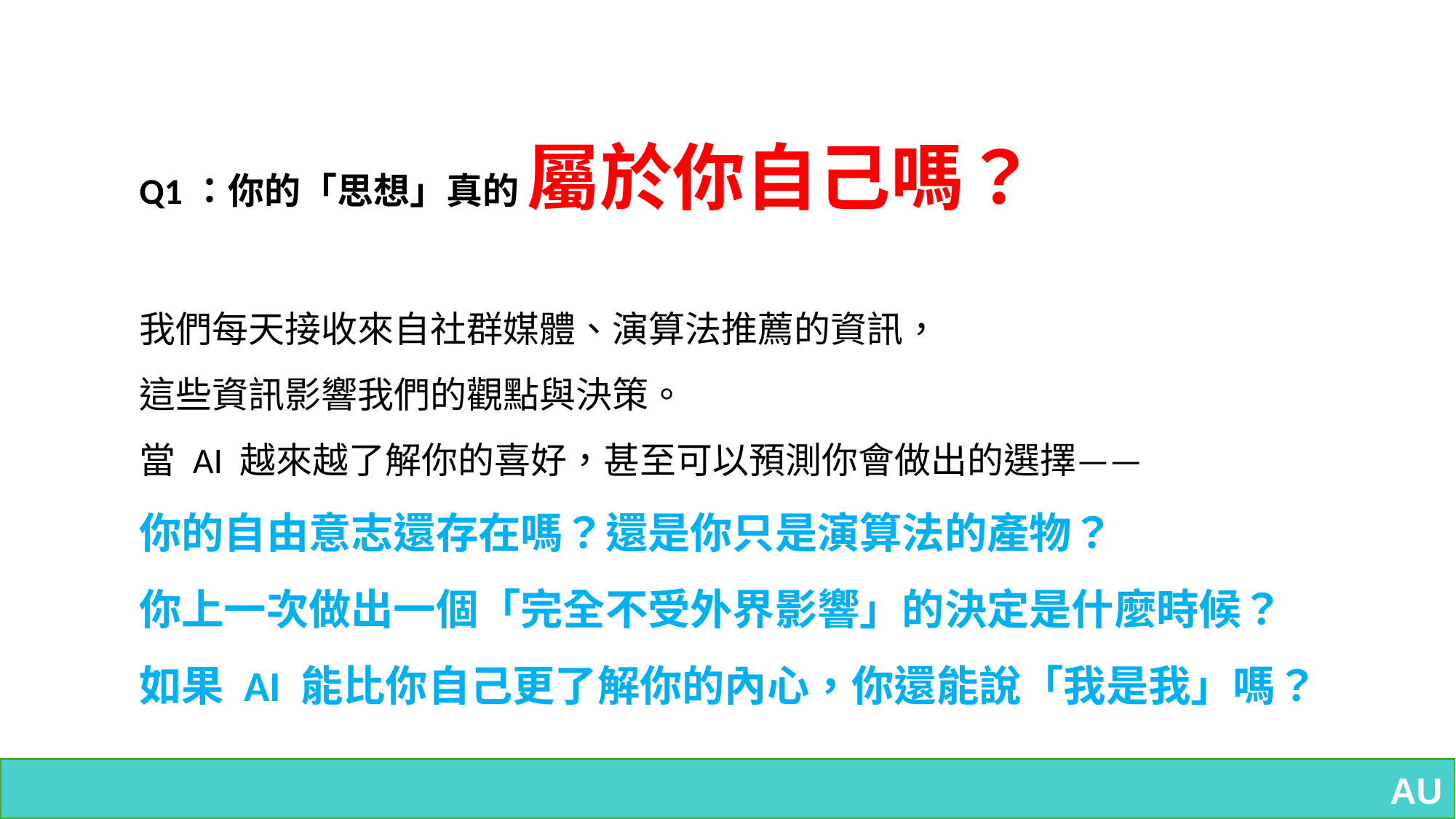

Q1：你的「思想」真的 屬於你自己嗎？
我們每天接收來自社群媒體、演算法推薦的資訊，
這些資訊影響我們的觀點與決策。
當 AI 越來越了解你的喜好，甚至可以預測你會做出的選擇——
你的自由意志還存在嗎？還是你只是演算法的產物？
你上一次做出一個「完全不受外界影響」的決定是什麼時候？
如果 AI 能比你自己更了解你的內心，你還能說「我是我」嗎？